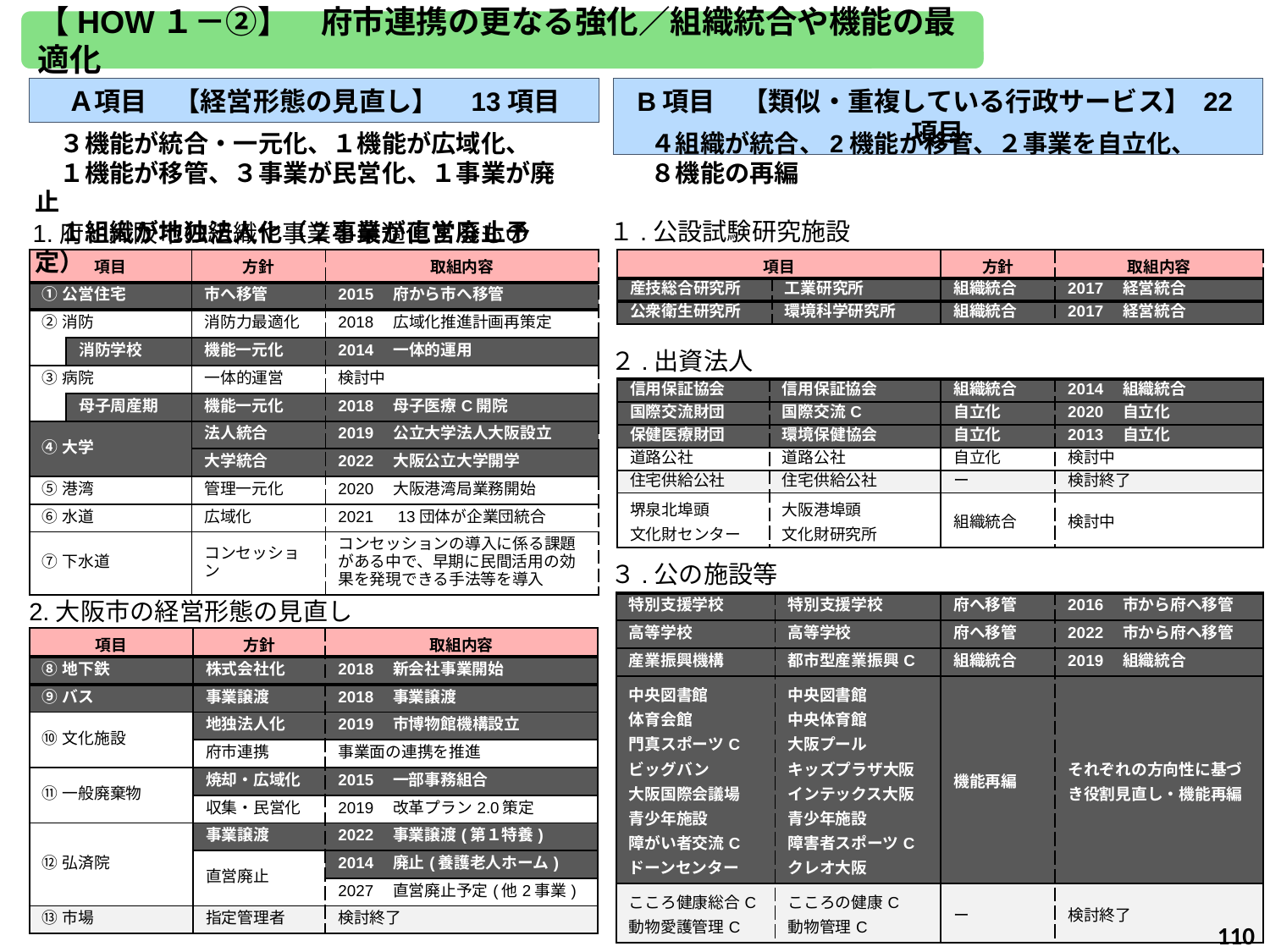

【HOW１－②】　府市連携の更なる強化／組織統合や機能の最適化
Ａ項目　【経営形態の見直し】　13項目
B項目　【類似・重複している行政サービス】 22項目
　３機能が統合・一元化、１機能が広域化、
　１機能が移管、３事業が民営化、１事業が廃止
　１組織が地独法人化（２事業が直営廃止予定）
　４組織が統合、2機能が移管、２事業を自立化、
　８機能の再編
１.公設試験研究施設
1.府と大阪市の組織や事業を最適化するもの
| 項目 |  | 方針 | 取組内容 |
| --- | --- | --- | --- |
| ①公営住宅 |  | 市へ移管 | 2015　府から市へ移管 |
| ②消防 |  | 消防力最適化 | 2018　広域化推進計画再策定 |
|  | 消防学校 | 機能一元化 | 2014　一体的運用 |
| ③病院 |  | 一体的運営 | 検討中 |
|  | 母子周産期 | 機能一元化 | 2018　母子医療C開院 |
| ④大学 |  | 法人統合 | 2019　公立大学法人大阪設立 |
|  |  | 大学統合 | 2022　大阪公立大学開学 |
| ⑤港湾 |  | 管理一元化 | 2020　大阪港湾局業務開始 |
| ⑥水道 |  | 広域化 | 2021　13団体が企業団統合 |
| ⑦下水道 |  | コンセッション | コンセッションの導入に係る課題がある中で、早期に民間活用の効果を発現できる手法等を導入 |
| 項目 |  | 方針 | 取組内容 |
| --- | --- | --- | --- |
| 産技総合研究所 | 工業研究所 | 組織統合 | 2017　経営統合 |
| 公衆衛生研究所 | 環境科学研究所 | 組織統合 | 2017　経営統合 |
２.出資法人
| 信用保証協会 | 信用保証協会 | 組織統合 | 2014　組織統合 |
| --- | --- | --- | --- |
| 国際交流財団 | 国際交流C | 自立化 | 2020　自立化 |
| 保健医療財団 | 環境保健協会 | 自立化 | 2013　自立化 |
| 道路公社 | 道路公社 | 自立化 | 検討中 |
| 住宅供給公社 | 住宅供給公社 | ー | 検討終了 |
| 堺泉北埠頭 文化財センター | 大阪港埠頭 文化財研究所 | 組織統合 | 検討中 |
３.公の施設等
2.大阪市の経営形態の見直し
| 特別支援学校 | 特別支援学校 | 府へ移管 | 2016　市から府へ移管 |
| --- | --- | --- | --- |
| 高等学校 | 高等学校 | 府へ移管 | 2022　市から府へ移管 |
| 産業振興機構 | 都市型産業振興C | 組織統合 | 2019　組織統合 |
| 中央図書館 体育会館 門真スポーツC ビッグバン 大阪国際会議場 青少年施設 障がい者交流C ドーンセンター | 中央図書館 中央体育館 大阪プール キッズプラザ大阪 インテックス大阪 青少年施設 障害者スポーツC クレオ大阪 | 機能再編 | それぞれの方向性に基づき役割見直し・機能再編 |
| こころ健康総合C 動物愛護管理C | こころの健康C 動物管理C | ー | 検討終了 |
| 項目 | 方針 | 取組内容 |
| --- | --- | --- |
| ⑧地下鉄 | 株式会社化 | 2018　新会社事業開始 |
| ⑨バス | 事業譲渡 | 2018　事業譲渡 |
| ⑩文化施設 | 地独法人化 | 2019　市博物館機構設立 |
|  | 府市連携 | 事業面の連携を推進 |
| ⑪一般廃棄物 | 焼却・広域化 | 2015　一部事務組合 |
|  | 収集・民営化 | 2019　改革プラン2.0策定 |
| ⑫弘済院 | 事業譲渡 | 2022　事業譲渡(第１特養) |
|  | 直営廃止 | 2014　廃止(養護老人ホーム) |
|  |  | 2027　直営廃止予定(他2事業) |
| ⑬市場 | 指定管理者 | 検討終了 |
110